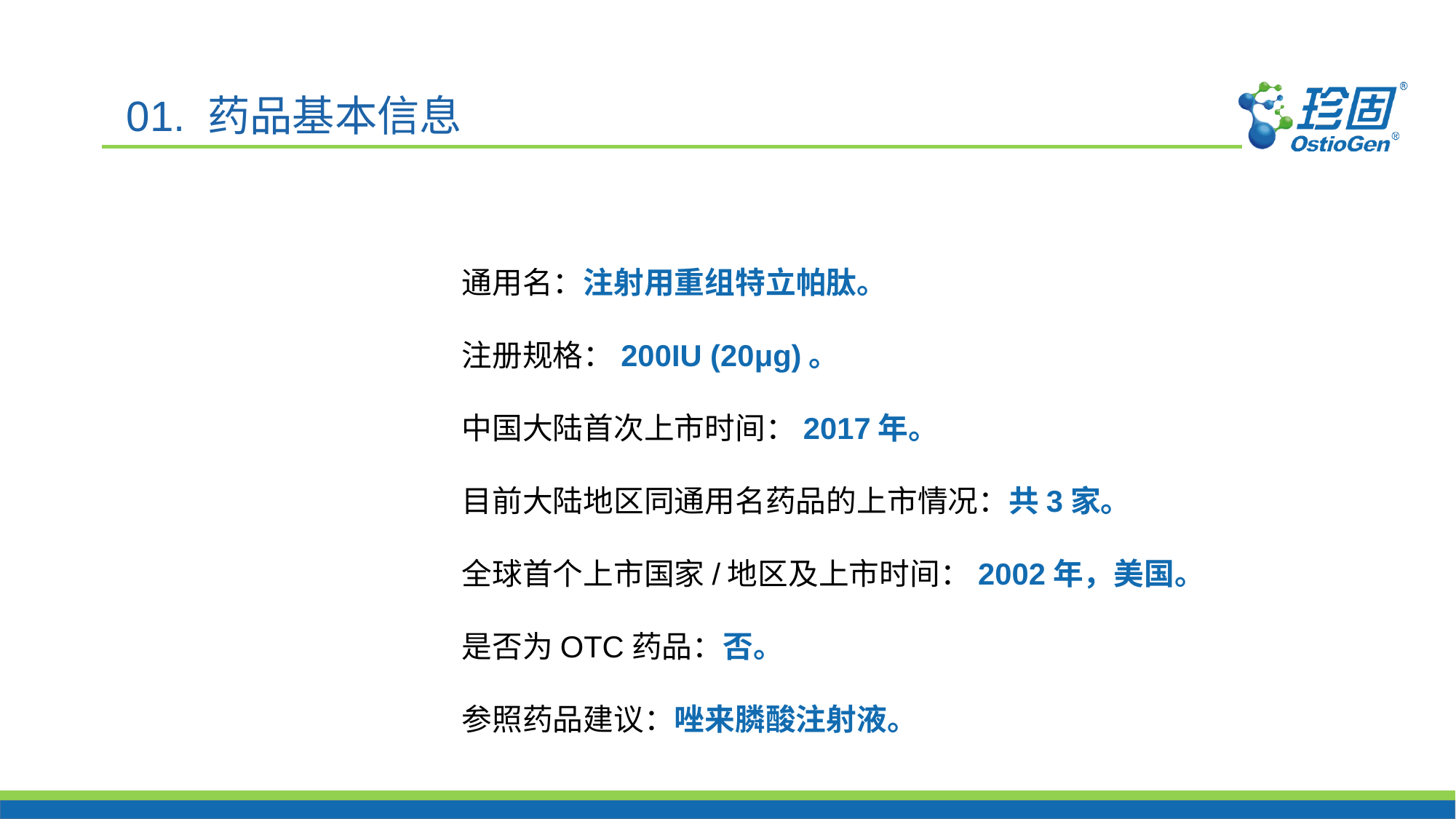

01. 药品基本信息
通用名：注射用重组特立帕肽。
注册规格：200IU (20μg)。
中国大陆首次上市时间：2017年。
目前大陆地区同通用名药品的上市情况：共3家。
全球首个上市国家/地区及上市时间：2002年，美国。
是否为OTC药品：否。
参照药品建议：唑来膦酸注射液。